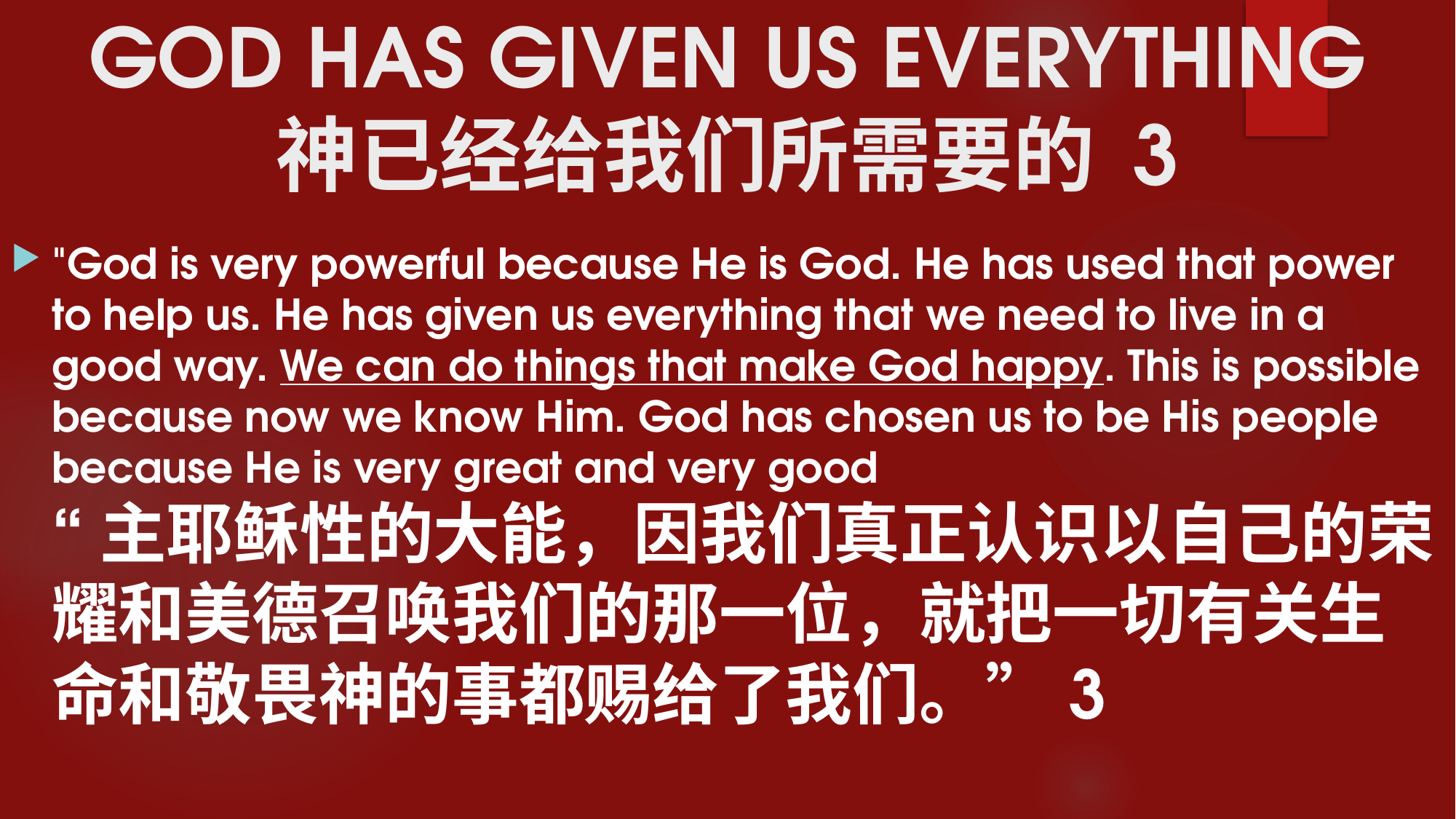

# GOD HAS GIVEN US EVERYTHING 神已经给我们所需要的 3
"God is very powerful because He is God. He has used that power to help us. He has given us everything that we need to live in a good way. We can do things that make God happy. This is possible because now we know Him. God has chosen us to be His people because He is very great and very good                                            “主耶稣性的大能，因我们真正认识以自己的荣耀和美德召唤我们的那一位，就把一切有关生命和敬畏神的事都赐给了我们。”3